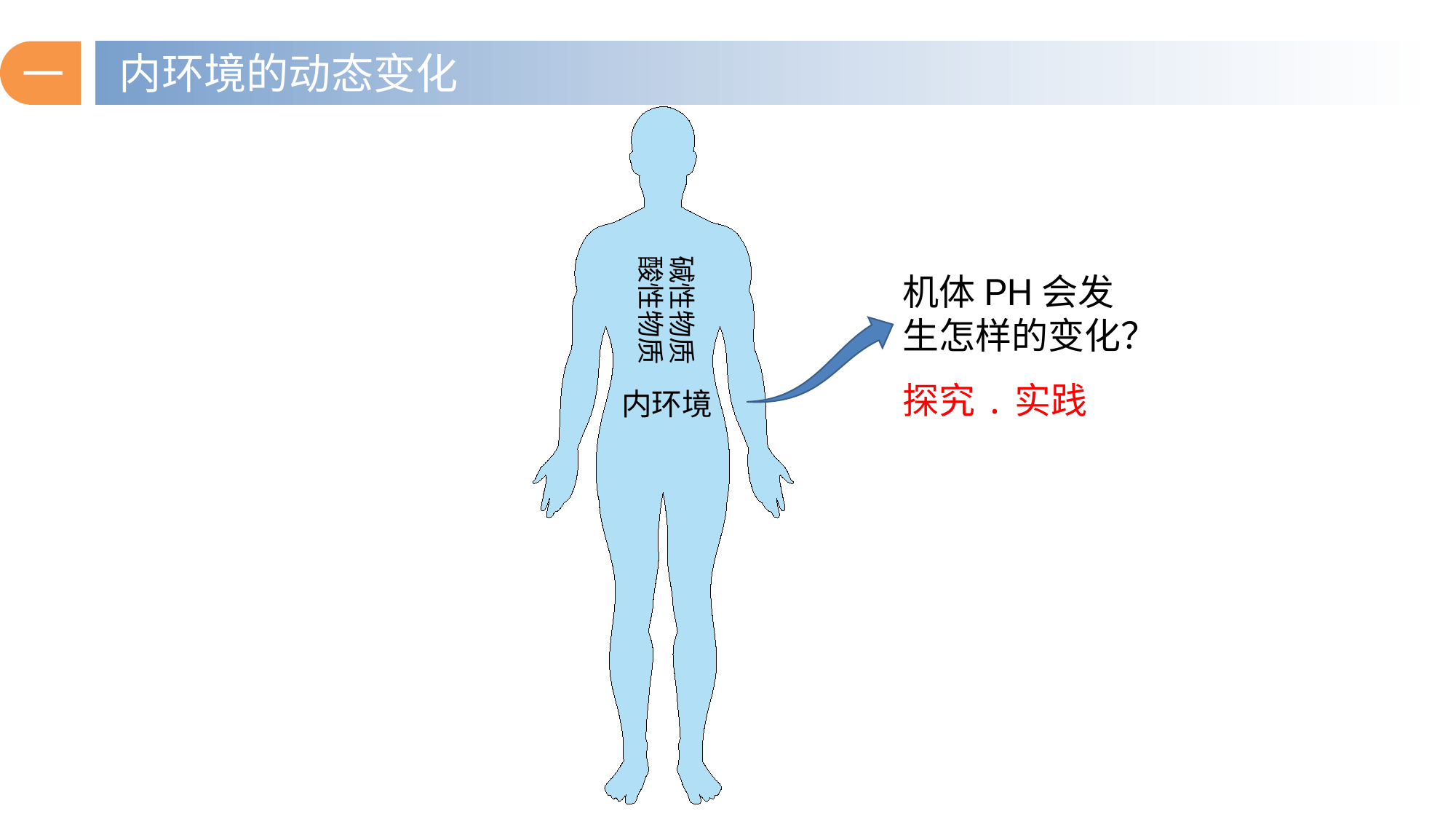

一
内环境的动态变化

酸性物质
碱性物质
机体PH会发生怎样的变化？

探究.实践
内环境